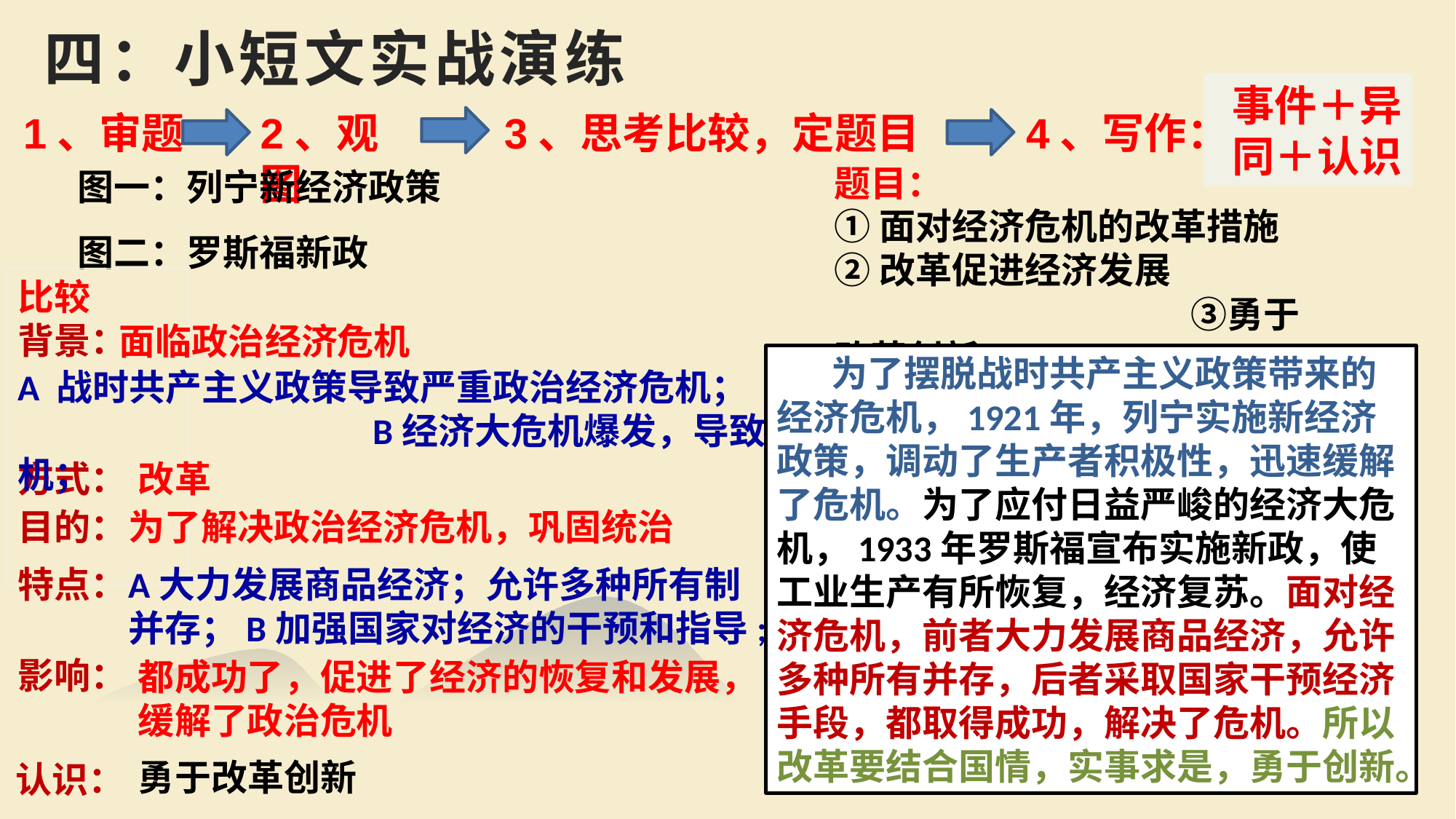

四：小短文实战演练
事件＋异同＋认识
4、写作：
1、审题
2、观图
3、思考比较，定题目

题目：
①面对经济危机的改革措施
②改革促进经济发展                                                   ③勇于改革创新
图一：列宁新经济政策
图二：罗斯福新政
比较
背景：
面临政治经济危机
为了摆脱战时共产主义政策带来的经济危机，1921年，列宁实施新经济政策，调动了生产者积极性，迅速缓解了危机。为了应付日益严峻的经济大危机，1933年罗斯福宣布实施新政，使工业生产有所恢复，经济复苏。面对经济危机，前者大力发展商品经济，允许多种所有并存，后者采取国家干预经济手段，都取得成功，解决了危机。所以改革要结合国情，实事求是，勇于创新。
A 战时共产主义政策导致严重政治经济危机；                                               B经济大危机爆发，导致政治危机；
方式：
改革
目的：
为了解决政治经济危机，巩固统治
特点：
A大力发展商品经济；允许多种所有制并存；B加强国家对经济的干预和指导;
影响：
都成功了，促进了经济的恢复和发展，缓解了政治危机
勇于改革创新
认识：